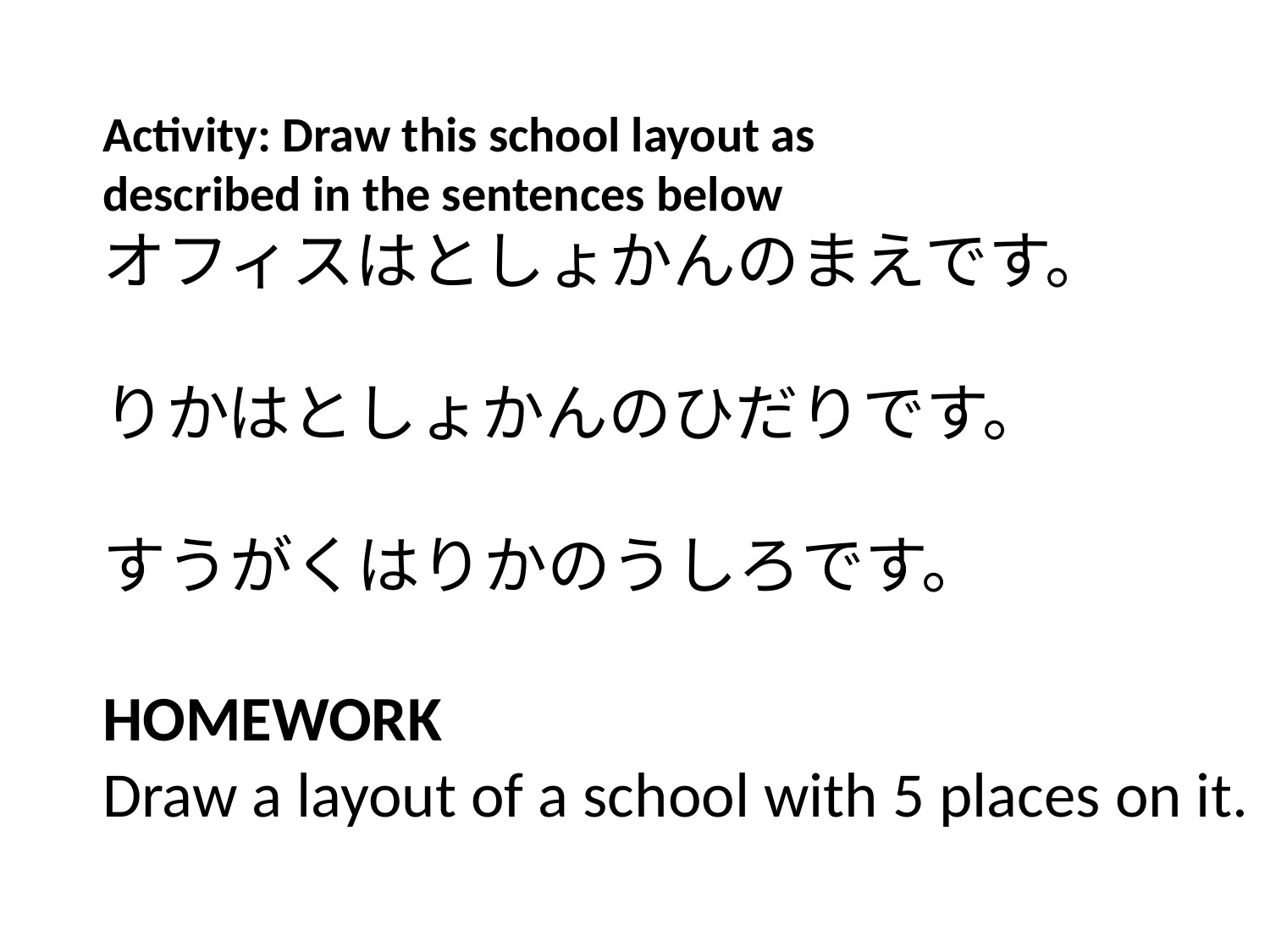

Activity: Draw this school layout as
described in the sentences below
オフィスはとしょかんのまえです。

りかはとしょかんのひだりです。

すうがくはりかのうしろです。

HOMEWORK
Draw a layout of a school with 5 places on it.